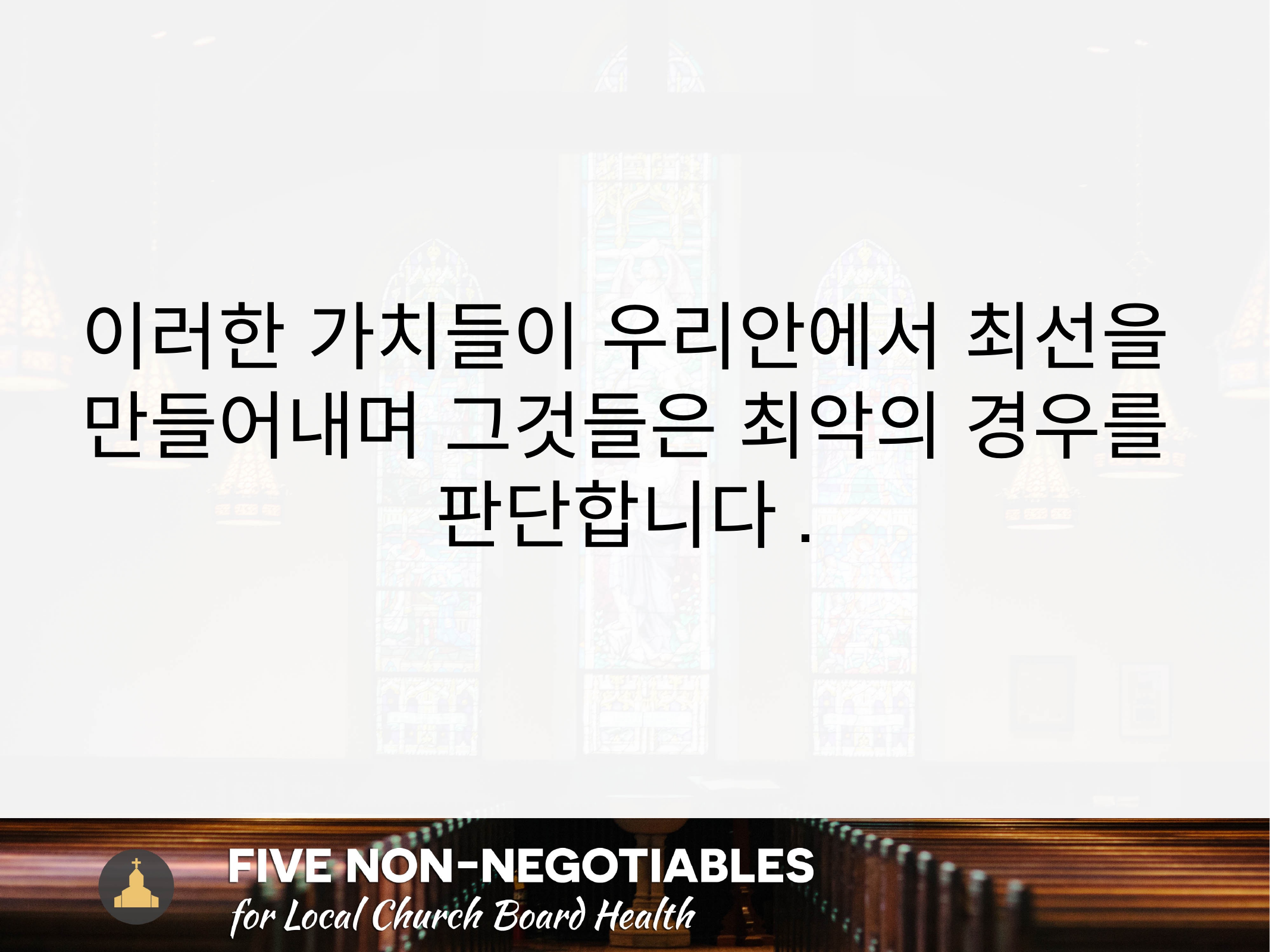

이러한 가치들이 우리안에서 최선을 만들어내며 그것들은 최악의 경우를 판단합니다.